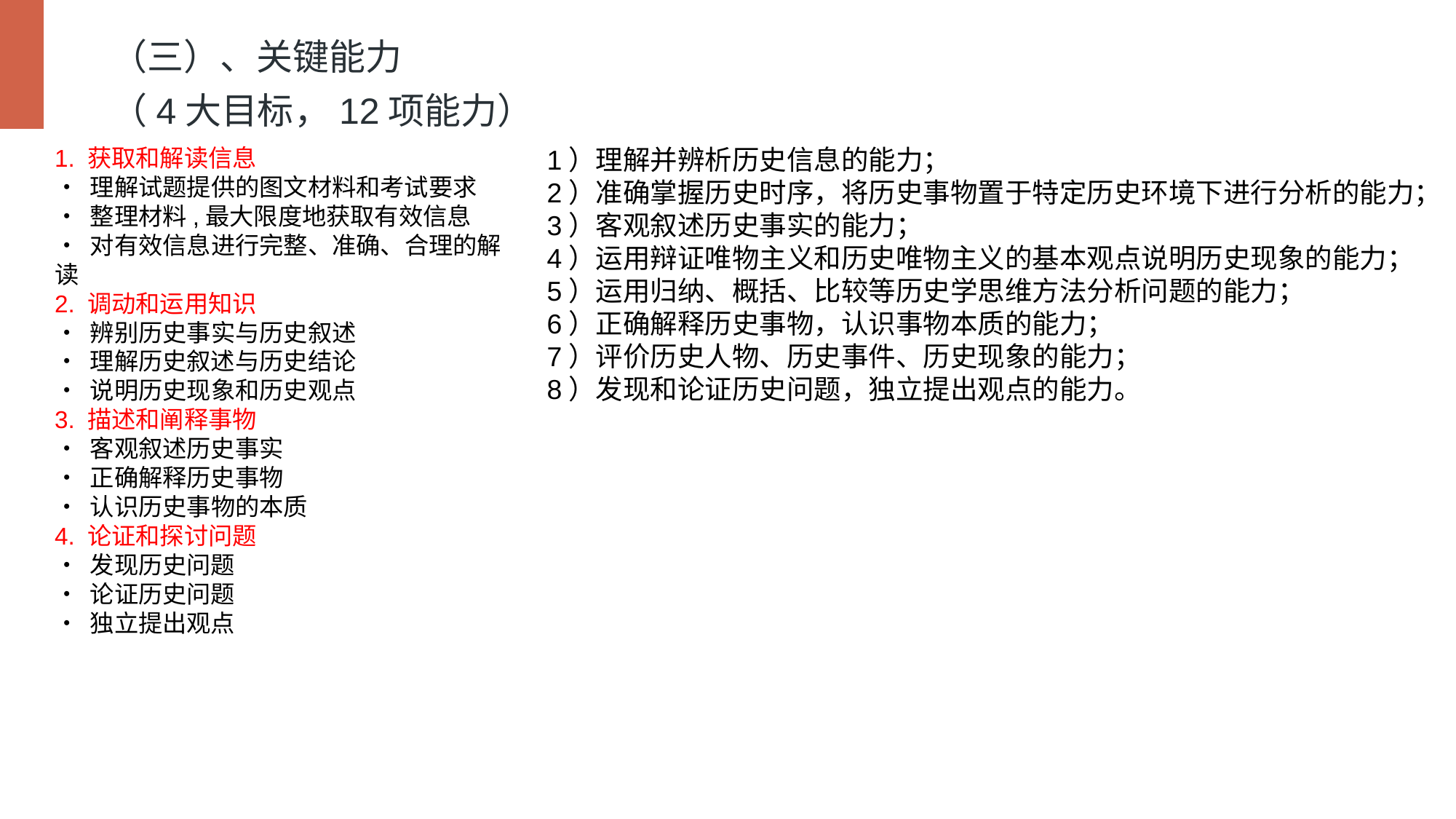

（三）、关键能力
（4大目标，12项能力）
1. 获取和解读信息
• 理解试题提供的图文材料和考试要求
• 整理材料,最大限度地获取有效信息
• 对有效信息进行完整、准确、合理的解读
2. 调动和运用知识
• 辨别历史事实与历史叙述
• 理解历史叙述与历史结论
• 说明历史现象和历史观点
3. 描述和阐释事物
• 客观叙述历史事实
• 正确解释历史事物
• 认识历史事物的本质
4. 论证和探讨问题
• 发现历史问题
• 论证历史问题
• 独立提出观点
1）理解并辨析历史信息的能力；
2）准确掌握历史时序，将历史事物置于特定历史环境下进行分析的能力；
3）客观叙述历史事实的能力；
4）运用辩证唯物主义和历史唯物主义的基本观点说明历史现象的能力；
5）运用归纳、概括、比较等历史学思维方法分析问题的能力；
6）正确解释历史事物，认识事物本质的能力；
7）评价历史人物、历史事件、历史现象的能力；
8）发现和论证历史问题，独立提出观点的能力。